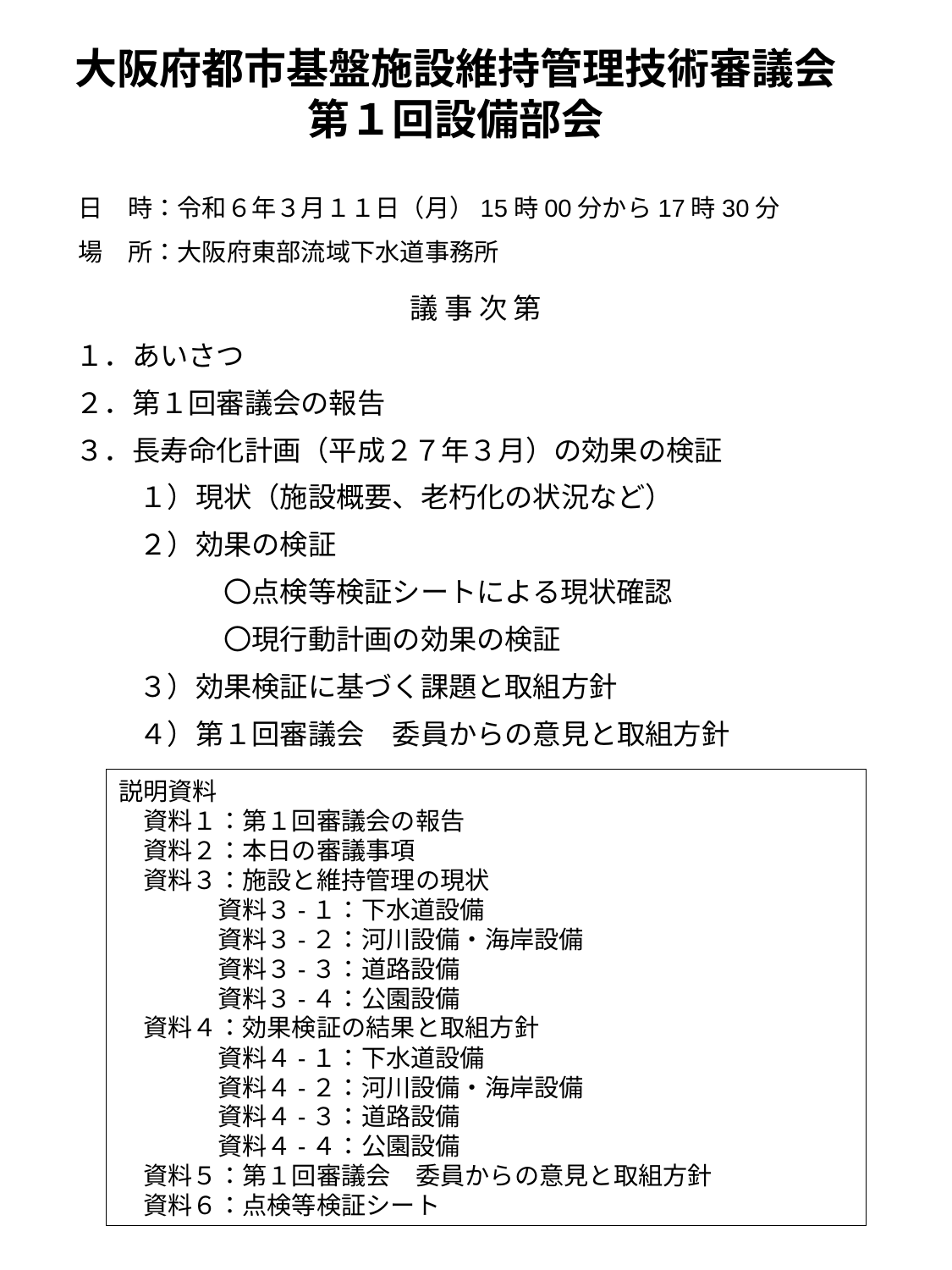

# 大阪府都市基盤施設維持管理技術審議会 第１回設備部会
日　時：令和６年３月１１日（月）15時00分から17時30分
場　所：大阪府東部流域下水道事務所
議 事 次 第
１．あいさつ
２．第１回審議会の報告
３．長寿命化計画（平成２７年３月）の効果の検証
１）現状（施設概要、老朽化の状況など）
２）効果の検証
　　　〇点検等検証シートによる現状確認
　　　〇現行動計画の効果の検証
３）効果検証に基づく課題と取組方針
４）第１回審議会　委員からの意見と取組方針
説明資料
　資料１：第１回審議会の報告
　資料２：本日の審議事項
　資料３：施設と維持管理の現状
　　　　資料３-１：下水道設備
　　　　資料３-２：河川設備・海岸設備
　　　　資料３-３：道路設備
　　　　資料３-４：公園設備
　資料４：効果検証の結果と取組方針
　　　　資料４-１：下水道設備
　　　　資料４-２：河川設備・海岸設備
　　　　資料４-３：道路設備
　　　　資料４-４：公園設備
　資料５：第１回審議会　委員からの意見と取組方針
　資料６：点検等検証シート